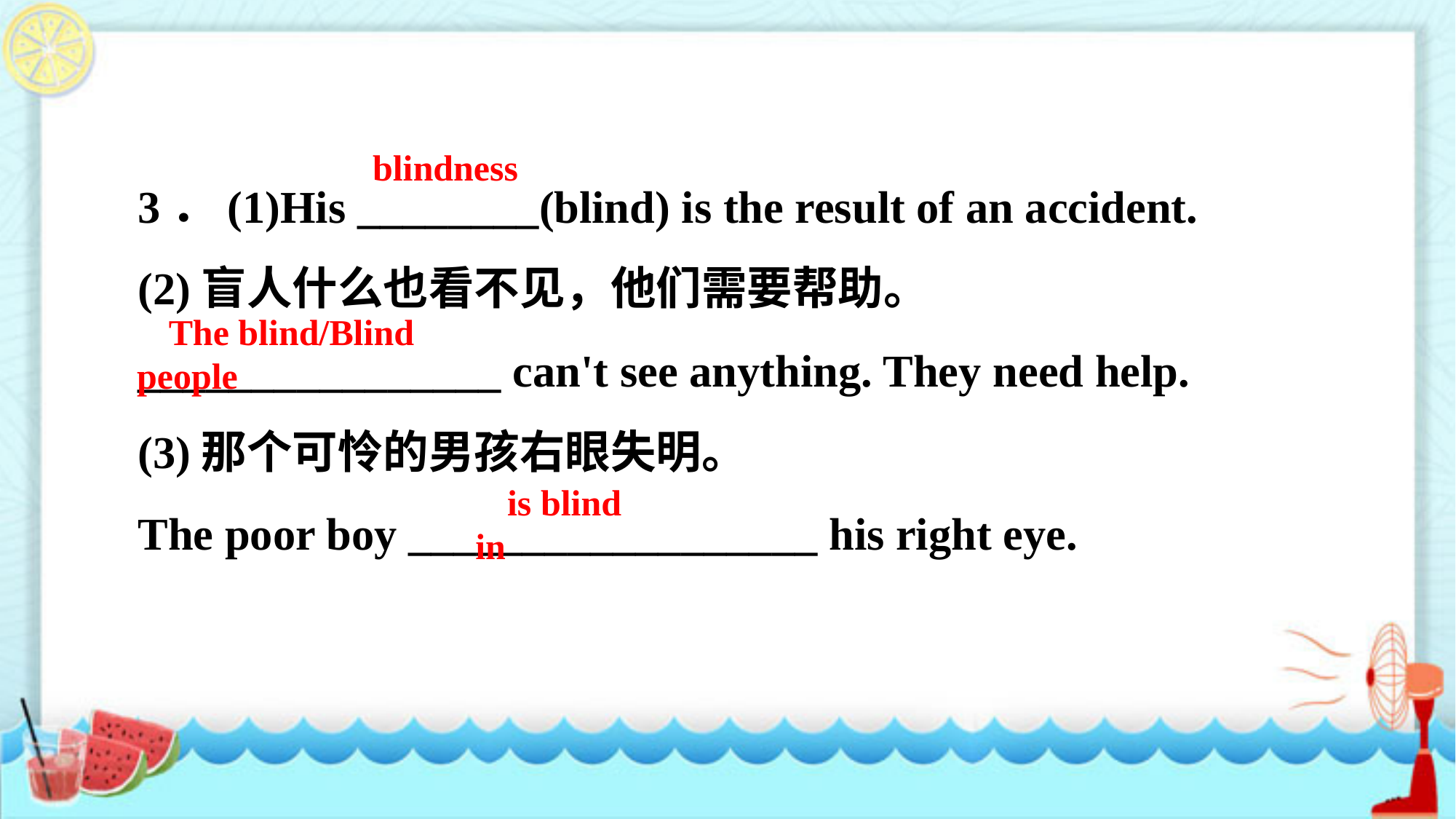

3．(1)His ________(blind) is the result of an accident.
(2)盲人什么也看不见，他们需要帮助。
________________ can't see anything. They need help.
(3)那个可怜的男孩右眼失明。
The poor boy __________________ his right eye.
blindness
The blind/Blind people
is blind in